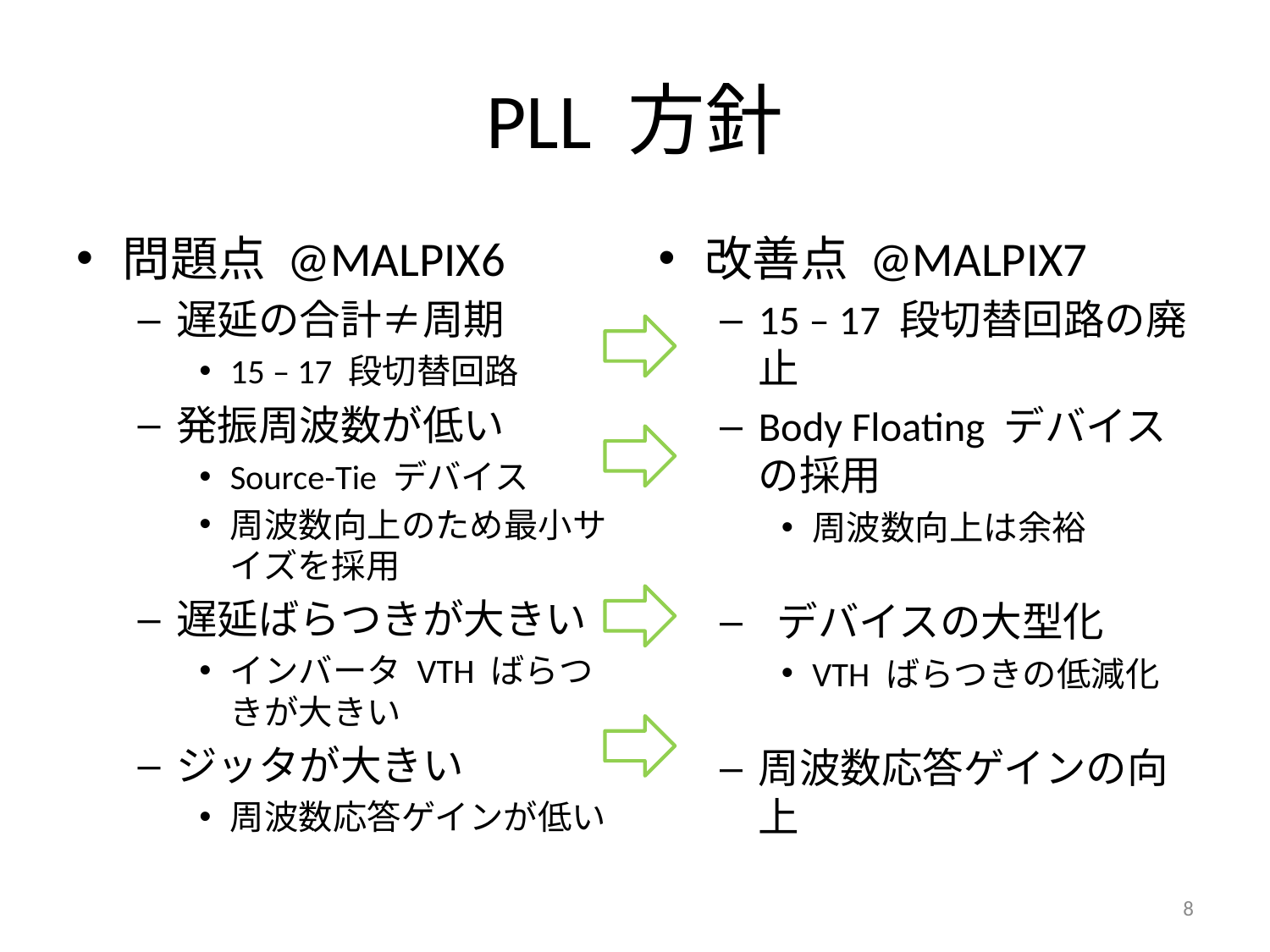

# PLL 方針
問題点 @MALPIX6
遅延の合計≠周期
15 – 17 段切替回路
発振周波数が低い
Source-Tie デバイス
周波数向上のため最小サイズを採用
遅延ばらつきが大きい
インバータ VTH ばらつきが大きい
ジッタが大きい
周波数応答ゲインが低い
改善点 @MALPIX7
15 – 17 段切替回路の廃止
Body Floating デバイスの採用
周波数向上は余裕
 デバイスの大型化
VTH ばらつきの低減化
周波数応答ゲインの向上

8